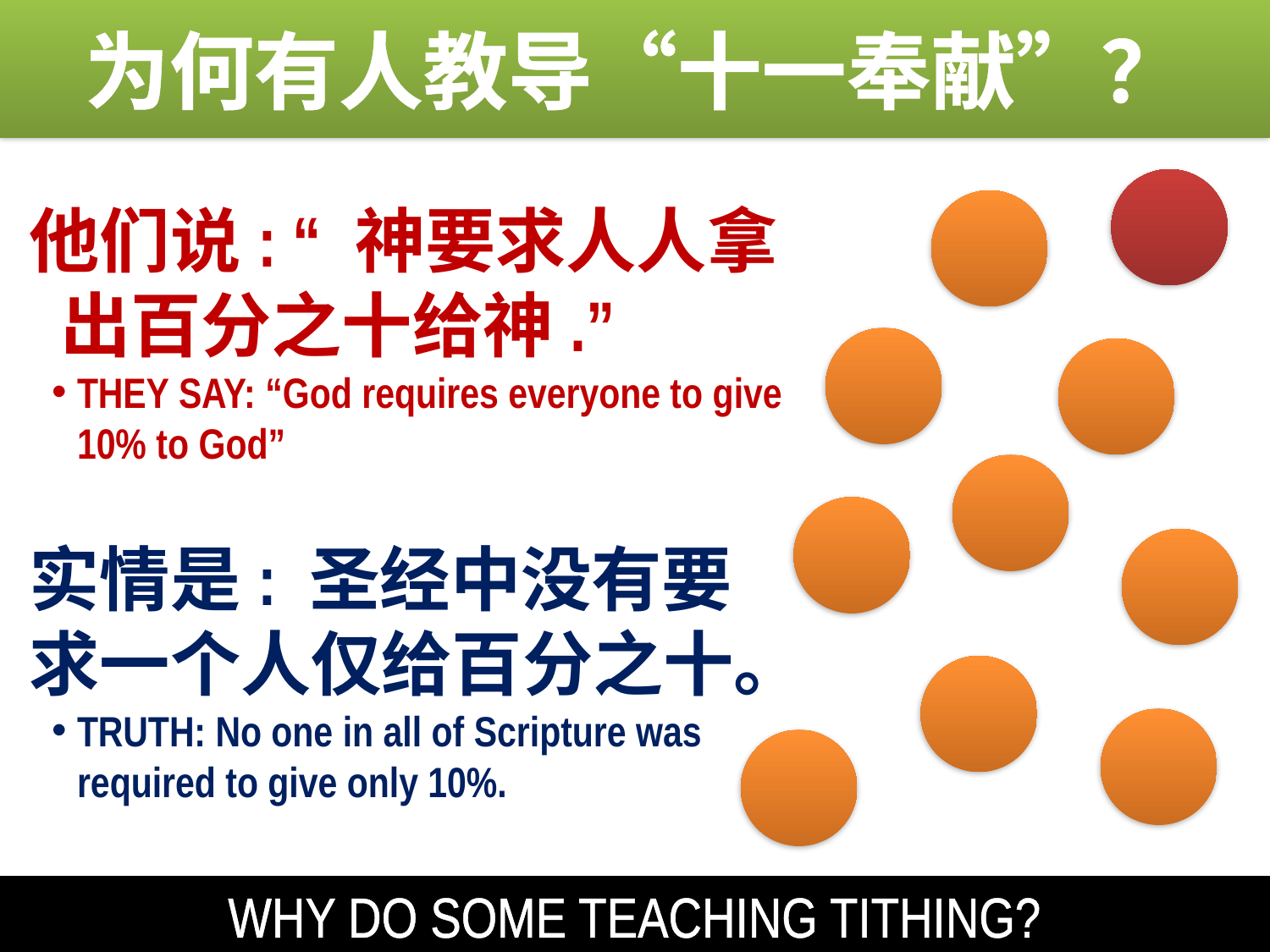

为何有人教导“十一奉献”？

他们说: “ 神要求人人拿出百分之十给神.”
THEY SAY: “God requires everyone to give 10% to God”

实情是: 圣经中没有要求一个人仅给百分之十。
TRUTH: No one in all of Scripture was required to give only 10%.

WHY DO SOME TEACHING TITHING?